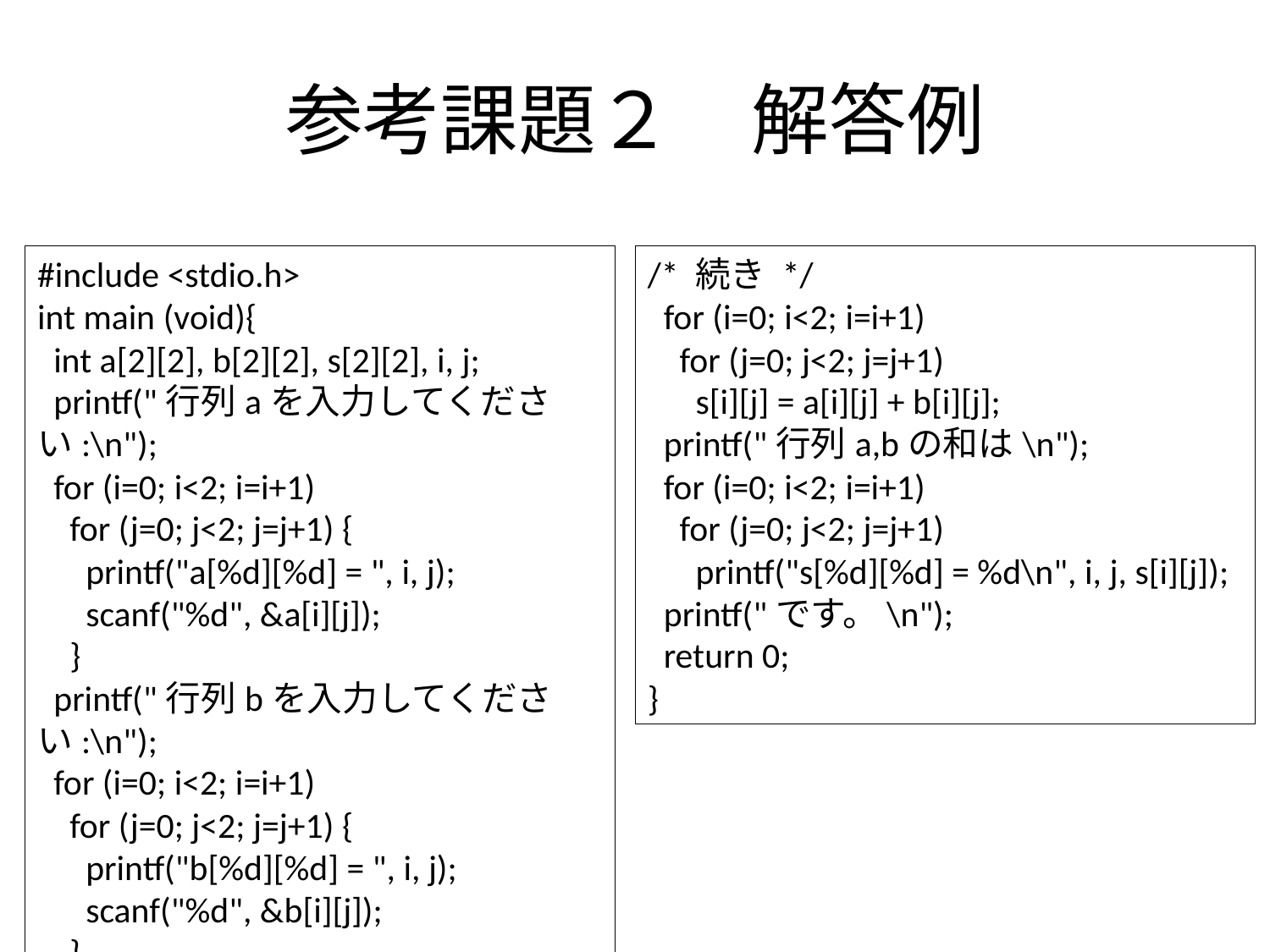

# 参考課題２　解答例
#include <stdio.h>
int main (void){
  int a[2][2], b[2][2], s[2][2], i, j;
  printf("行列aを入力してください:\n");
  for (i=0; i<2; i=i+1)
    for (j=0; j<2; j=j+1) {
      printf("a[%d][%d] = ", i, j);
      scanf("%d", &a[i][j]);
    }
  printf("行列bを入力してください:\n");
  for (i=0; i<2; i=i+1)
    for (j=0; j<2; j=j+1) {
      printf("b[%d][%d] = ", i, j);
      scanf("%d", &b[i][j]);
    }
/* 続き */
  for (i=0; i<2; i=i+1)
    for (j=0; j<2; j=j+1)
      s[i][j] = a[i][j] + b[i][j];
  printf("行列a,bの和は\n");
  for (i=0; i<2; i=i+1)
    for (j=0; j<2; j=j+1)
      printf("s[%d][%d] = %d\n", i, j, s[i][j]);
  printf("です。\n");
  return 0;
}